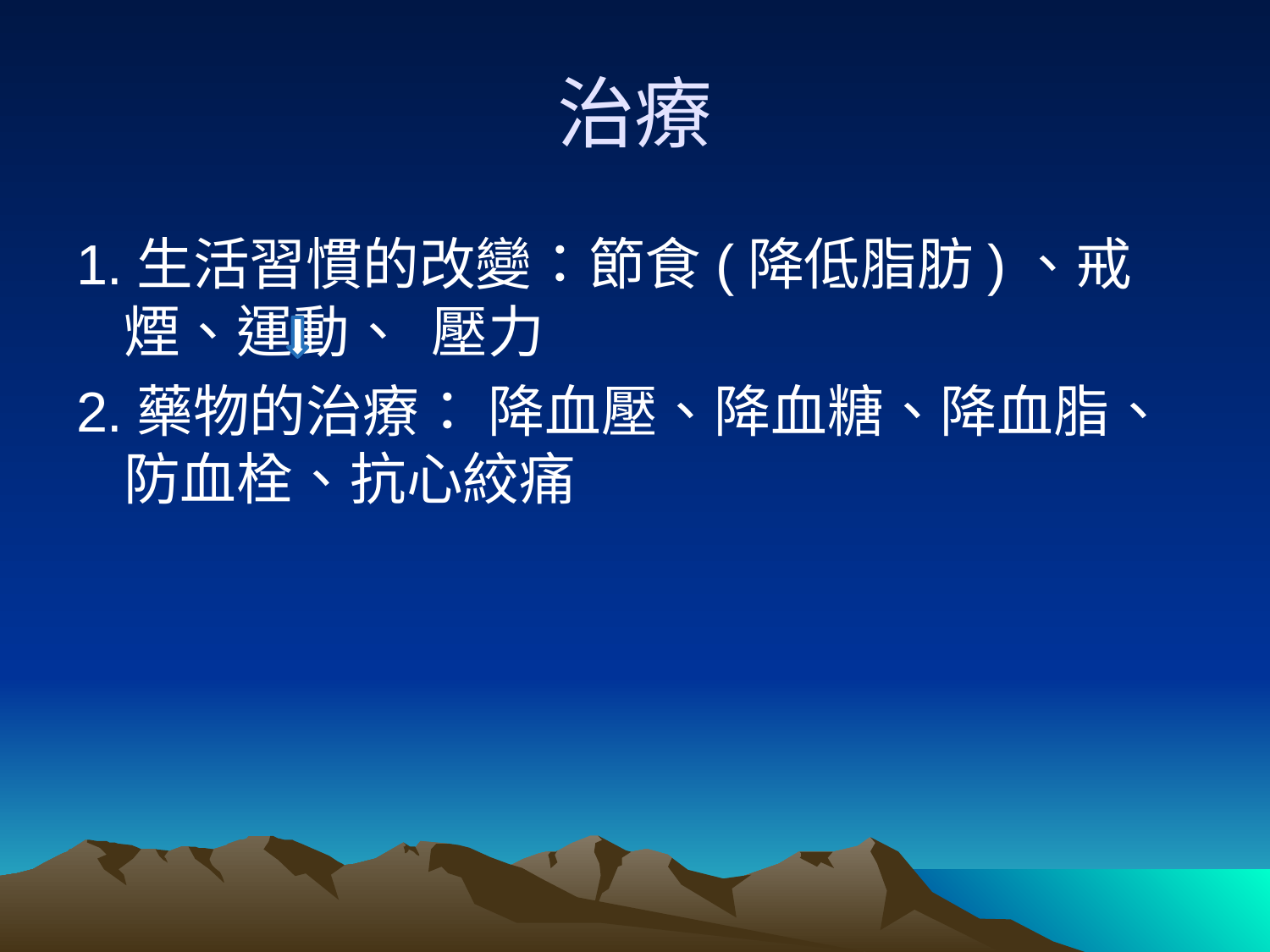

# 治療
1.生活習慣的改變：節食(降低脂肪)、戒煙、運動、  壓力
2.藥物的治療： 降血壓、降血糖、降血脂、防血栓、抗心絞痛